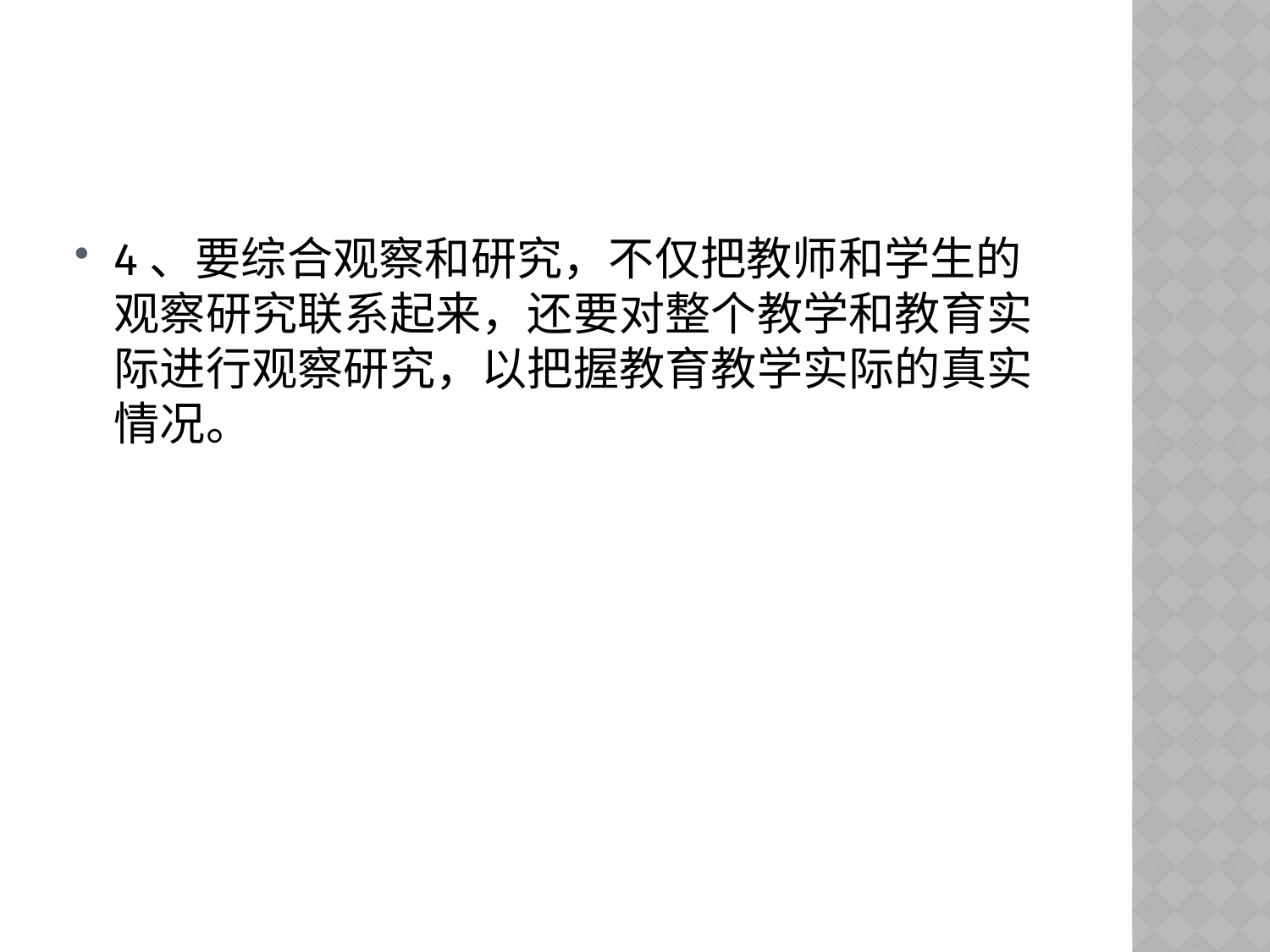

#
4、要综合观察和研究，不仅把教师和学生的观察研究联系起来，还要对整个教学和教育实际进行观察研究，以把握教育教学实际的真实情况。